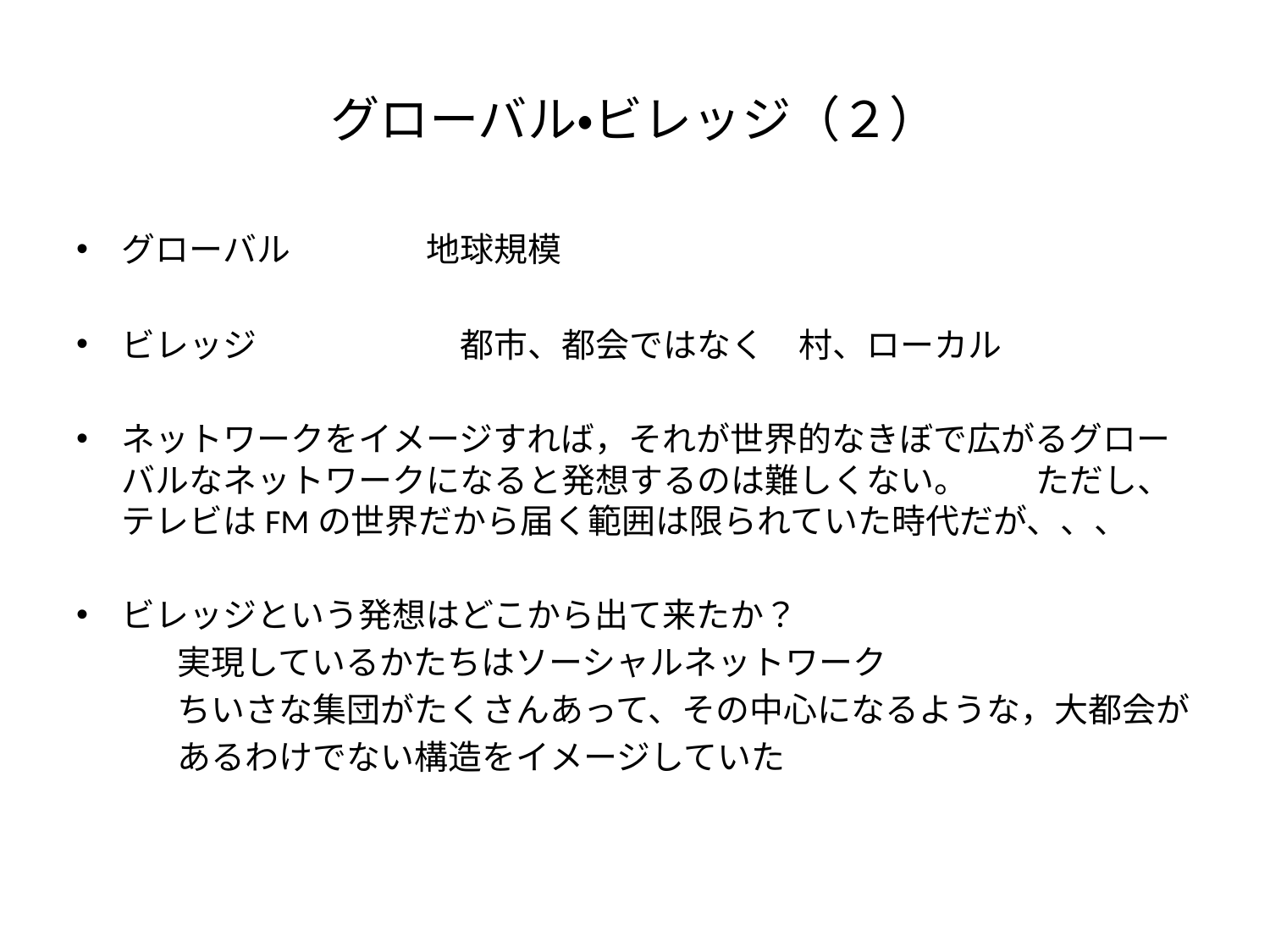

# グローバル・ビレッジ（２）
グローバル　　　　地球規模

ビレッジ　　　　　　都市、都会ではなく　村、ローカル

ネットワークをイメージすれば，それが世界的なきぼで広がるグローバルなネットワークになると発想するのは難しくない。　　ただし、テレビはFMの世界だから届く範囲は限られていた時代だが、、、

ビレッジという発想はどこから出て来たか？
　　　実現しているかたちはソーシャルネットワーク
　　　ちいさな集団がたくさんあって、その中心になるような，大都会が
　　　あるわけでない構造をイメージしていた